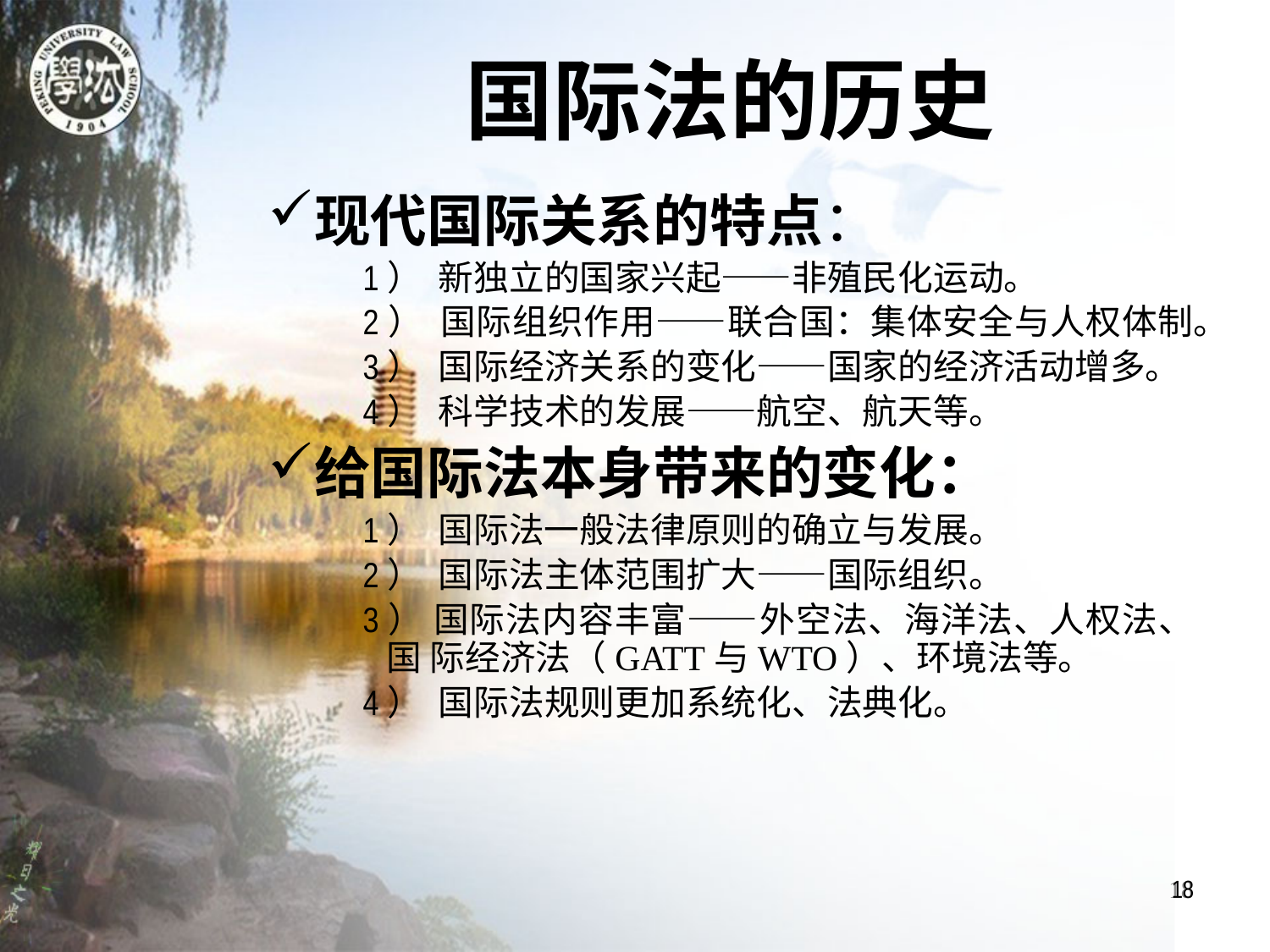

国际法的历史
现代国际关系的特点：
1）  新独立的国家兴起——非殖民化运动。
2）  国际组织作用——联合国：集体安全与人权体制。
3）  国际经济关系的变化——国家的经济活动增多。
4）  科学技术的发展——航空、航天等。
给国际法本身带来的变化：
1）  国际法一般法律原则的确立与发展。
2）  国际法主体范围扩大——国际组织。
3） 国际法内容丰富——外空法、海洋法、人权法、国 际经济法（GATT与WTO）、环境法等。
4）  国际法规则更加系统化、法典化。
18
18